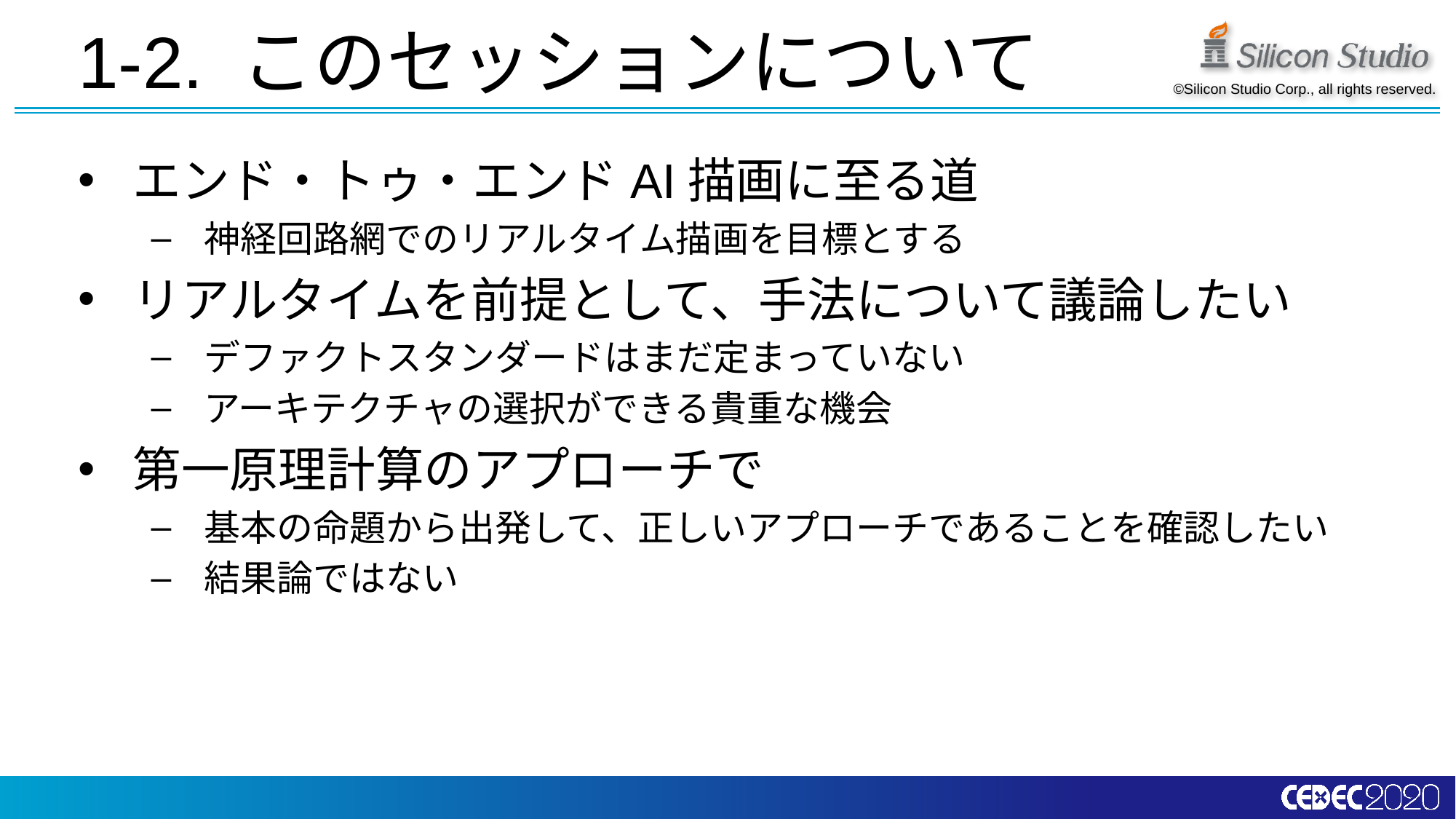

# 1-2. このセッションについて
エンド・トゥ・エンドAI描画に至る道
神経回路網でのリアルタイム描画を目標とする
リアルタイムを前提として、手法について議論したい
デファクトスタンダードはまだ定まっていない
アーキテクチャの選択ができる貴重な機会
第一原理計算のアプローチで
基本の命題から出発して、正しいアプローチであることを確認したい
結果論ではない